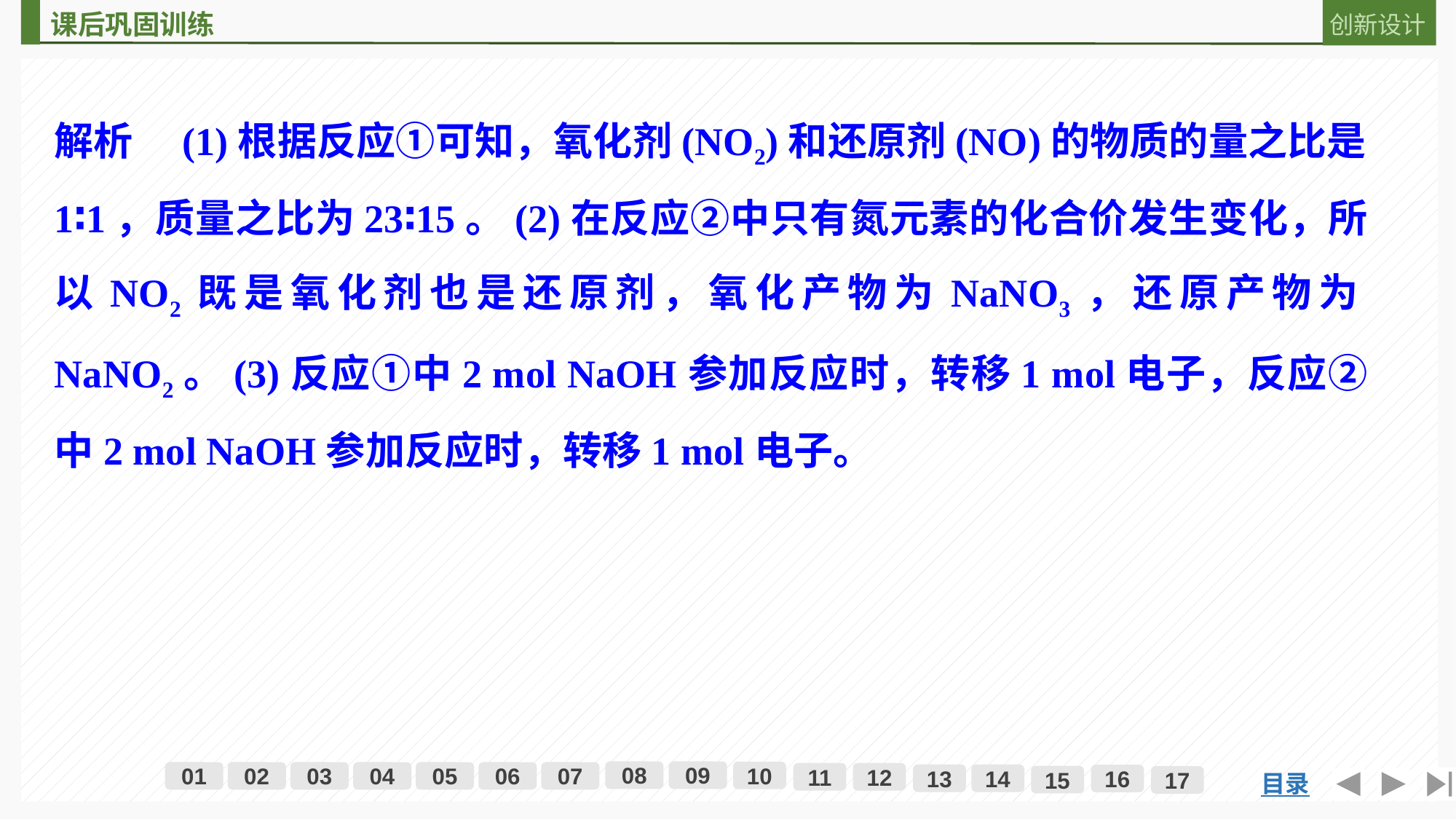

解析　(1)根据反应①可知，氧化剂(NO2)和还原剂(NO)的物质的量之比是1∶1，质量之比为23∶15。(2)在反应②中只有氮元素的化合价发生变化，所以NO2既是氧化剂也是还原剂，氧化产物为NaNO3，还原产物为NaNO2。(3)反应①中2 mol NaOH参加反应时，转移1 mol电子，反应②中2 mol NaOH参加反应时，转移1 mol电子。